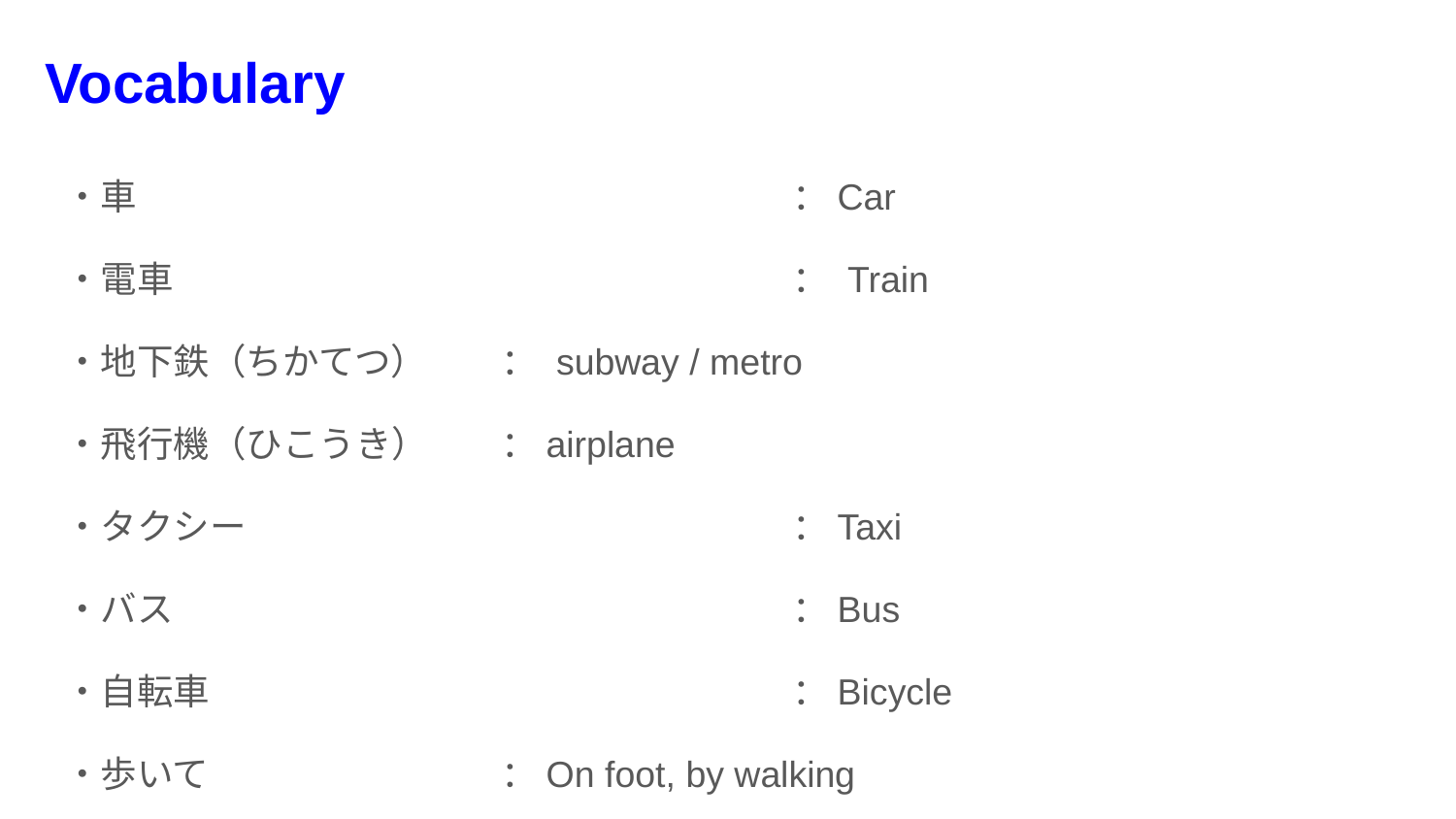

# Vocabulary
・車					：Car
・電車　				： Train
・地下鉄（ちかてつ）	： subway / metro
・飛行機（ひこうき）	：airplane
・タクシー				：Taxi
・バス					：Bus
・自転車				：Bicycle
・歩いて		　　	：On foot, by walking